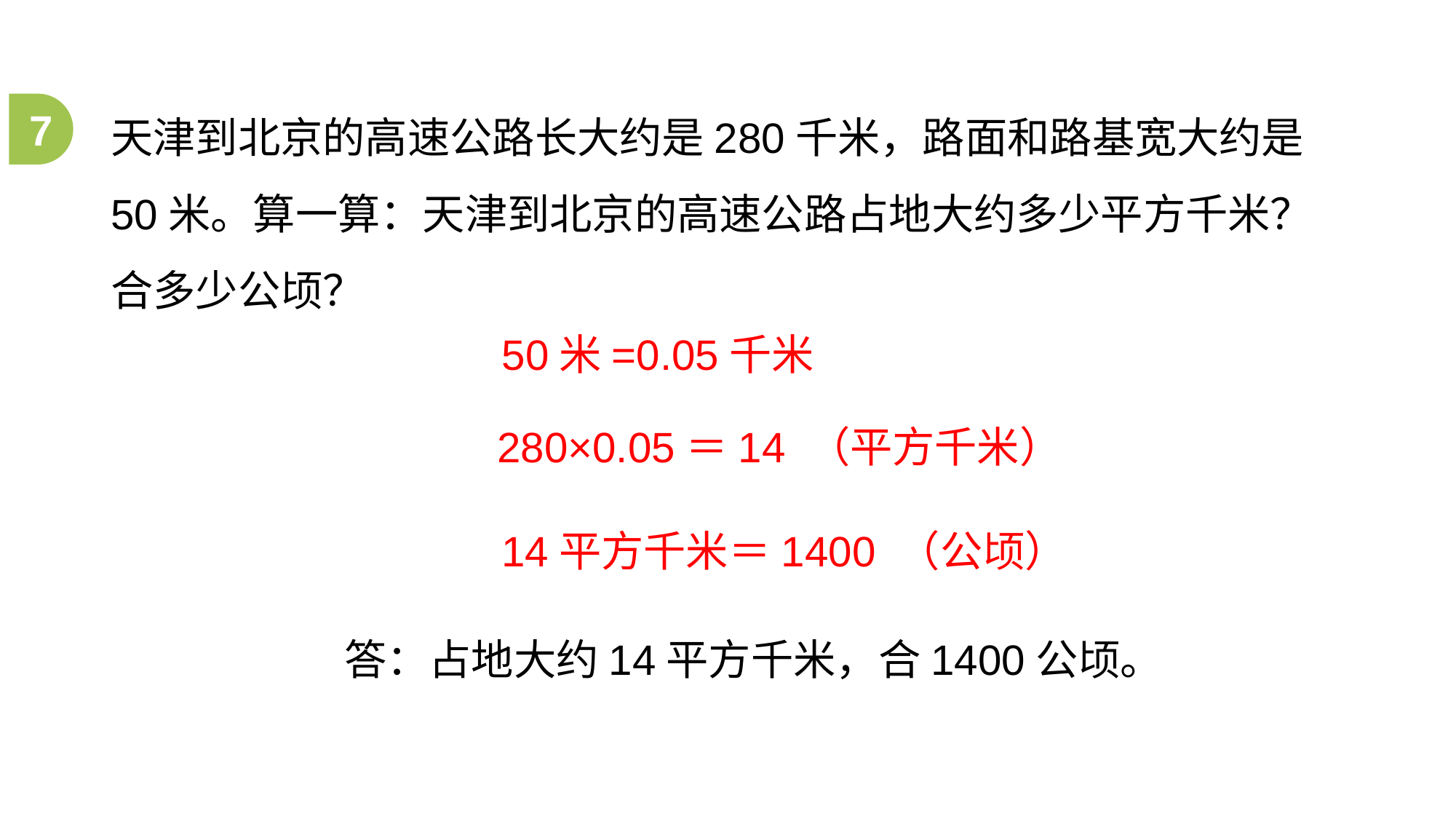

天津到北京的高速公路长大约是280千米，路面和路基宽大约是50米。算一算：天津到北京的高速公路占地大约多少平方千米？合多少公顷？
7
50米=0.05千米
280×0.05＝14 （平方千米）
14平方千米＝1400 （公顷）
答：占地大约14平方千米，合1400公顷。